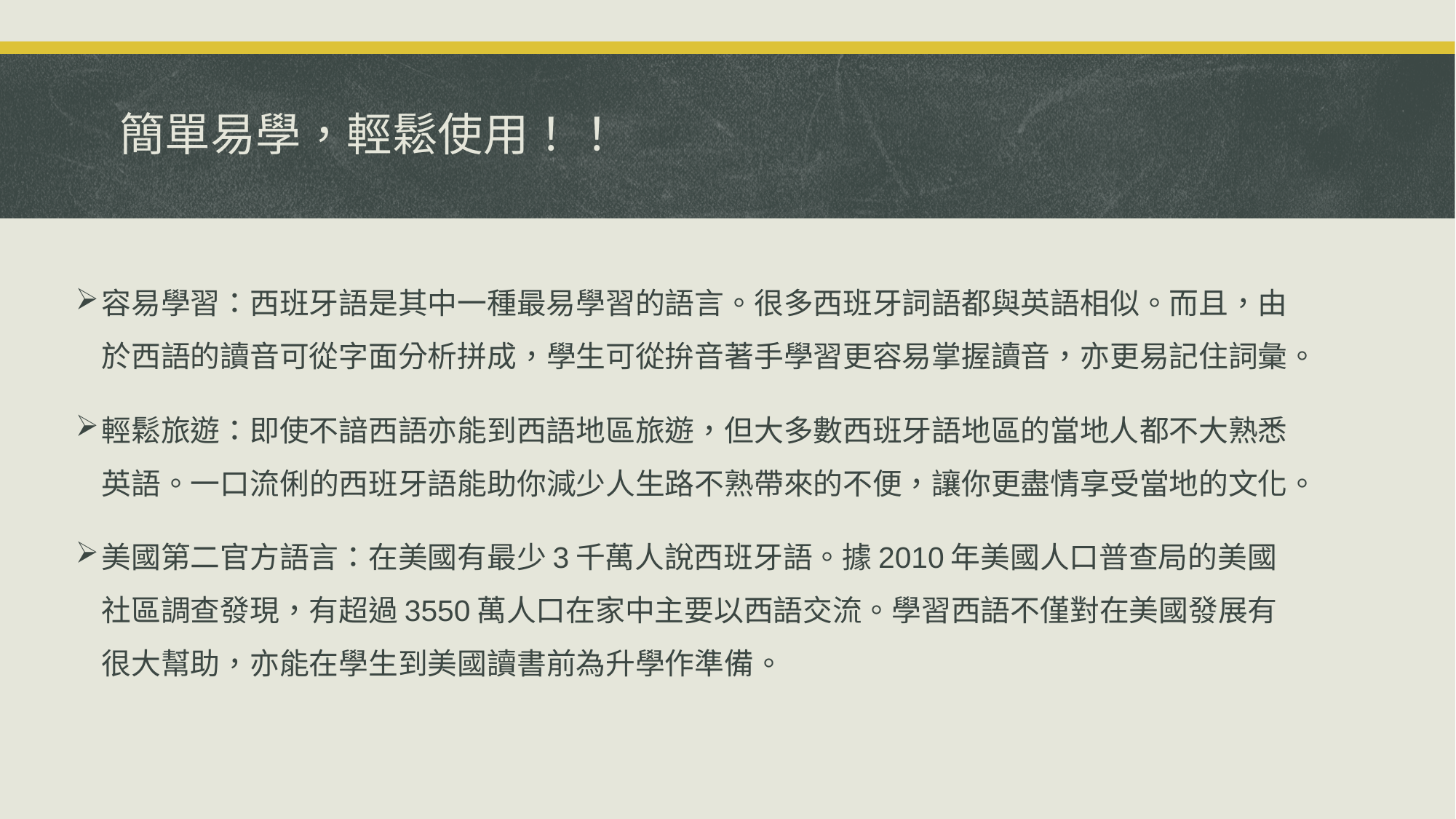

# 簡單易學，輕鬆使用！！
容易學習：西班牙語是其中一種最易學習的語言。很多西班牙詞語都與英語相似。而且，由於西語的讀音可從字面分析拼成，學生可從拚音著手學習更容易掌握讀音，亦更易記住詞彙。
輕鬆旅遊：即使不諳西語亦能到西語地區旅遊，但大多數西班牙語地區的當地人都不大熟悉英語。一口流俐的西班牙語能助你減少人生路不熟帶來的不便，讓你更盡情享受當地的文化。
美國第二官方語言：在美國有最少3千萬人說西班牙語。據2010年美國人口普查局的美國社區調查發現，有超過3550萬人口在家中主要以西語交流。學習西語不僅對在美國發展有很大幫助，亦能在學生到美國讀書前為升學作準備。